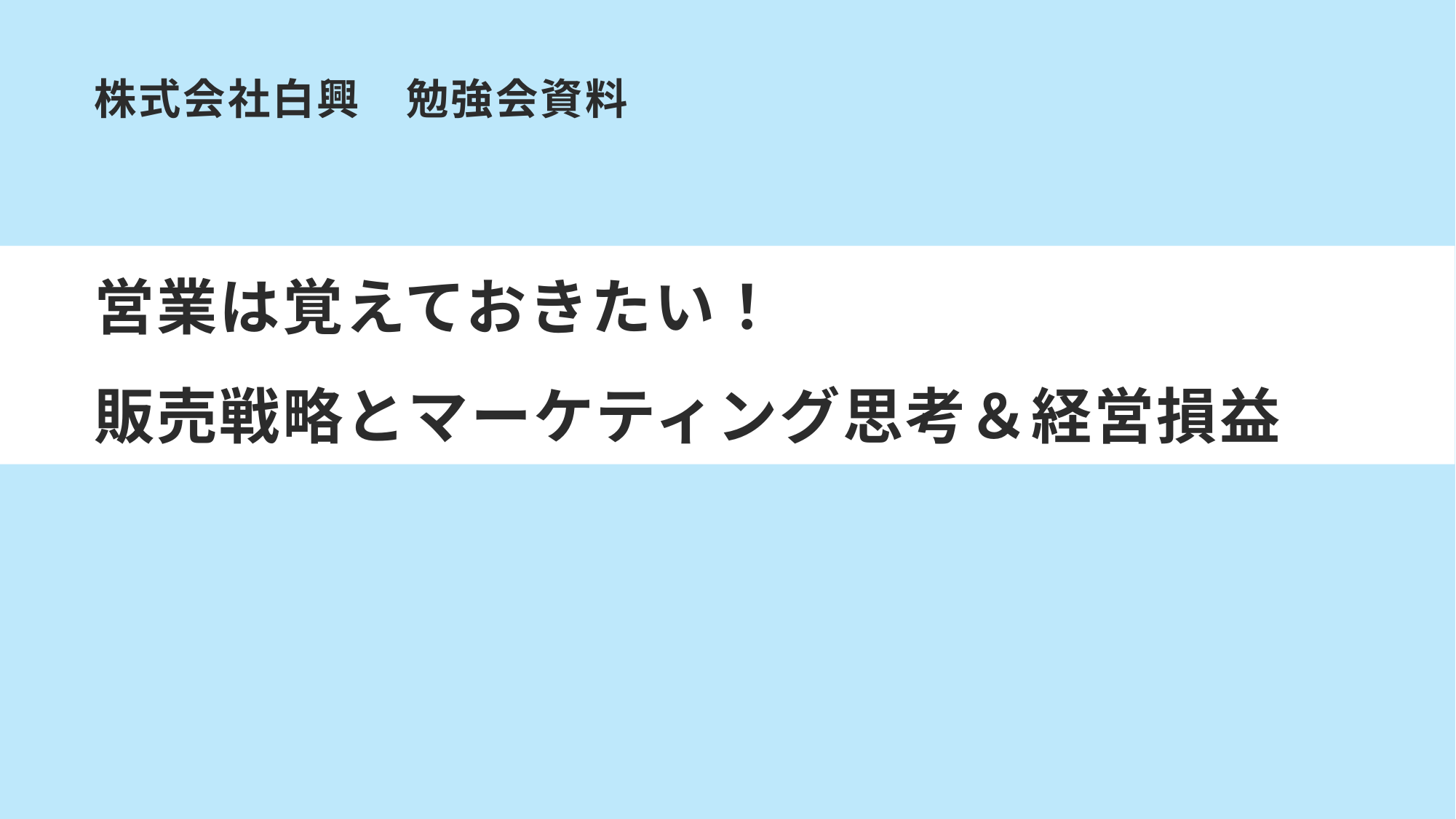

# 株式会社白興　勉強会資料 営業は覚えておきたい！ 販売戦略とマーケティング思考＆経営損益